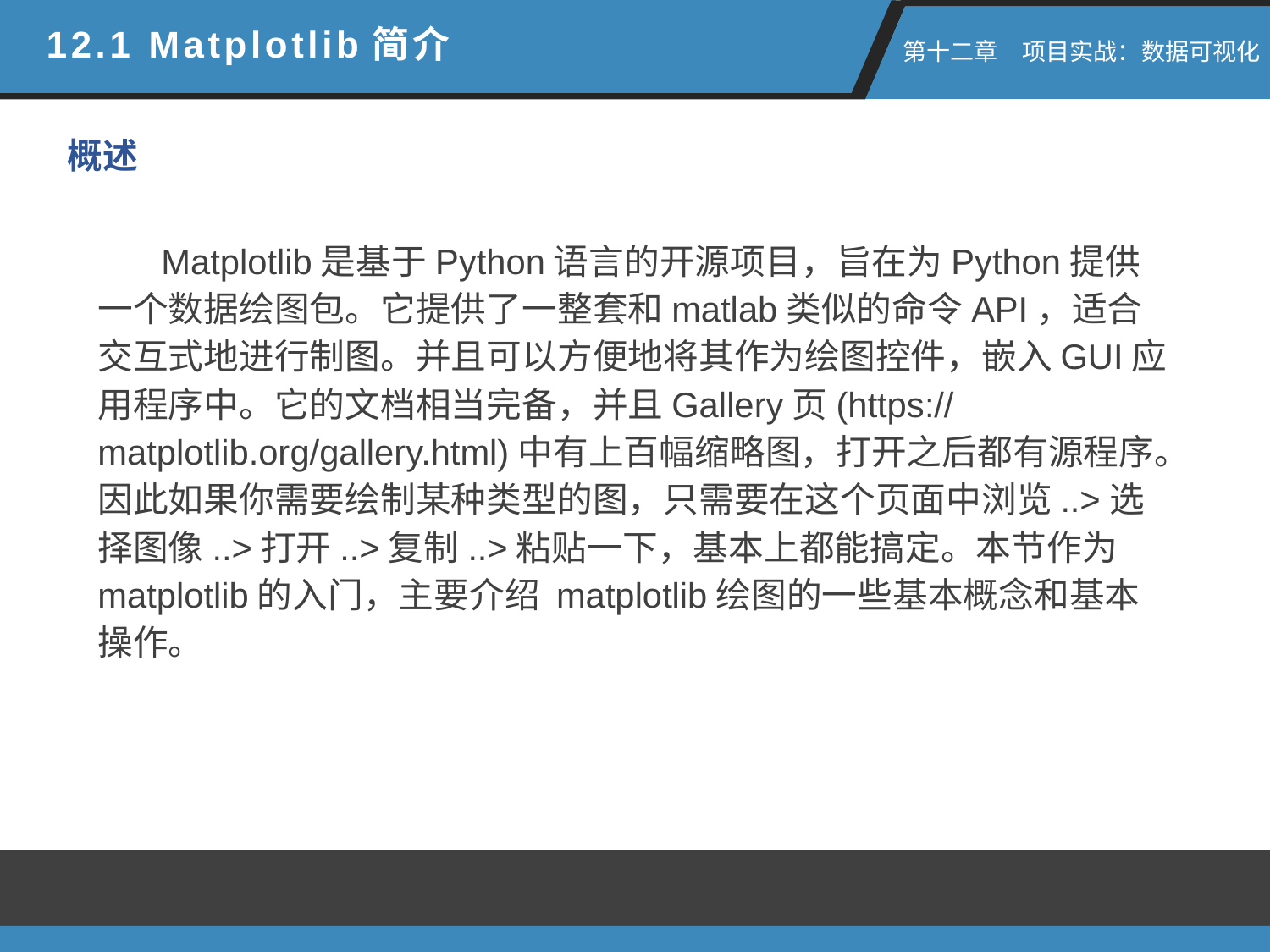

12.1 Matplotlib简介
  第十二章　项目实战：数据可视化
概述
Matplotlib是基于Python语言的开源项目，旨在为Python提供一个数据绘图包。它提供了一整套和matlab类似的命令API，适合交互式地进行制图。并且可以方便地将其作为绘图控件，嵌入GUI应用程序中。它的文档相当完备，并且Gallery页(https://matplotlib.org/gallery.html)中有上百幅缩略图，打开之后都有源程序。因此如果你需要绘制某种类型的图，只需要在这个页面中浏览..>选择图像..>打开..>复制..>粘贴一下，基本上都能搞定。本节作为matplotlib的入门，主要介绍 matplotlib绘图的一些基本概念和基本操作。